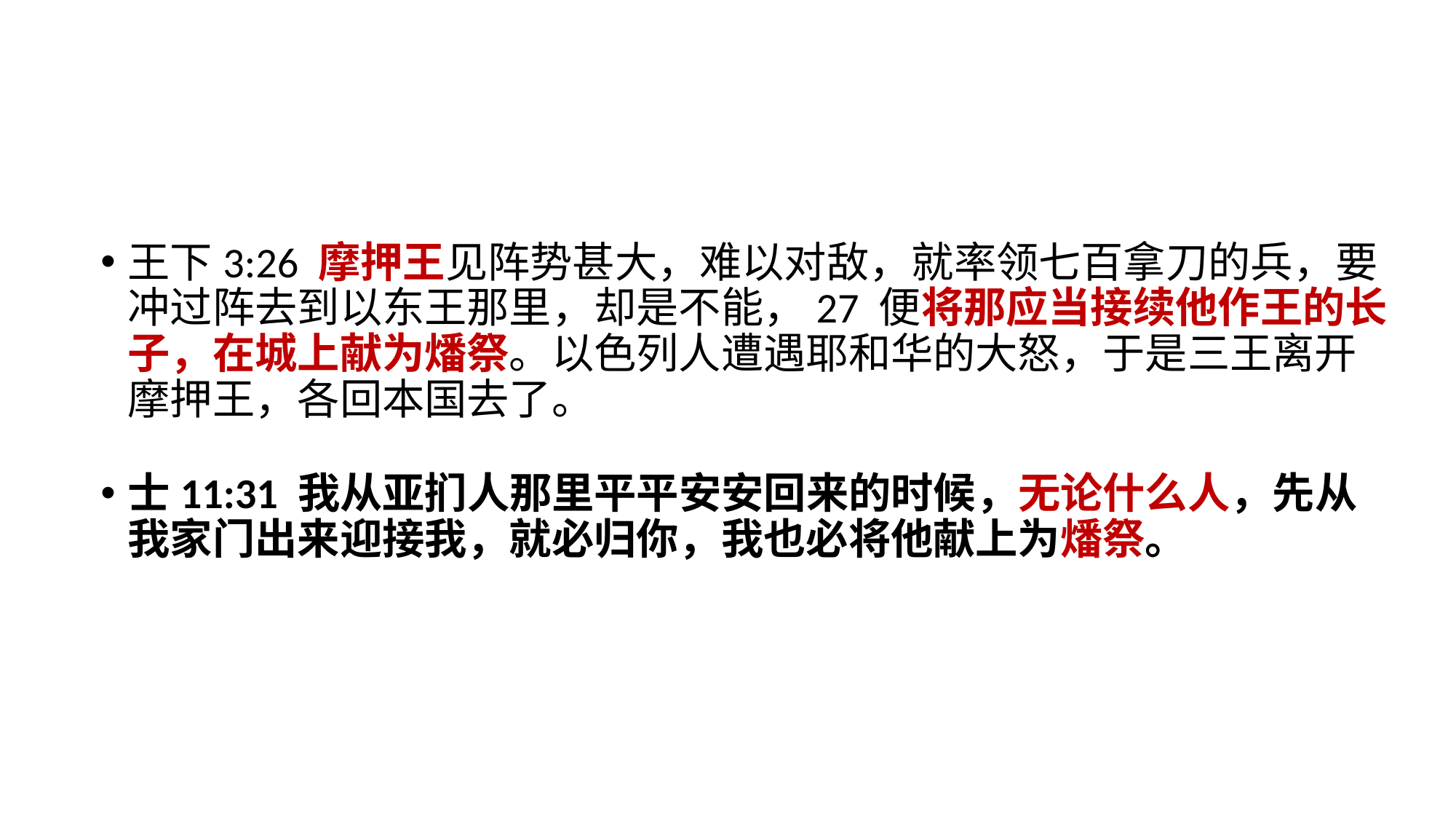

王下3:26 摩押王见阵势甚大，难以对敌，就率领七百拿刀的兵，要冲过阵去到以东王那里，却是不能，27 便将那应当接续他作王的长子，在城上献为燔祭。以色列人遭遇耶和华的大怒，于是三王离开摩押王，各回本国去了。

士11:31 我从亚扪人那里平平安安回来的时候，无论什么人，先从我家门出来迎接我，就必归你，我也必将他献上为燔祭。